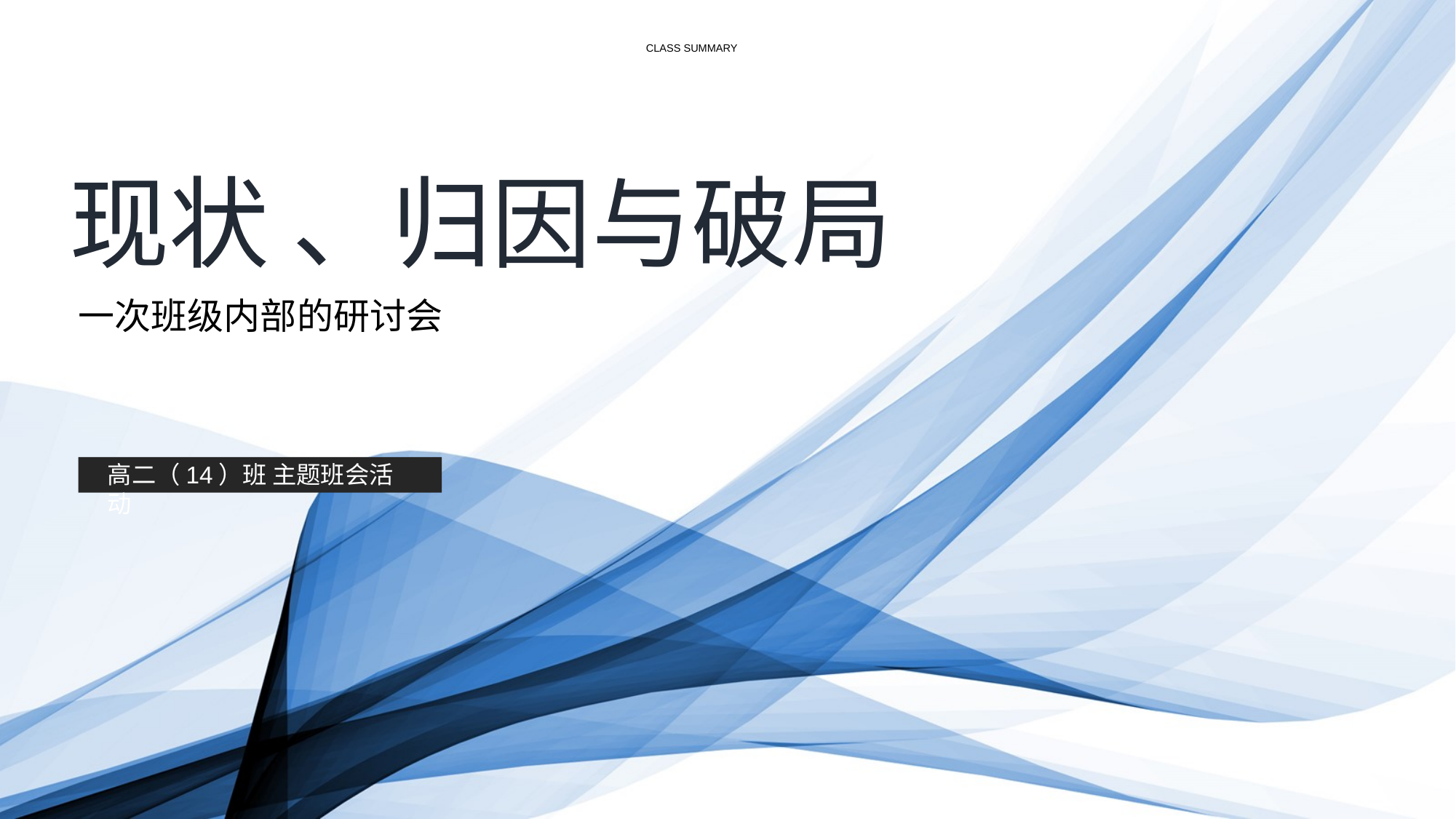

CLASS SUMMARY
现状 、归因与破局
一次班级内部的研讨会
高二（14）班 主题班会活动